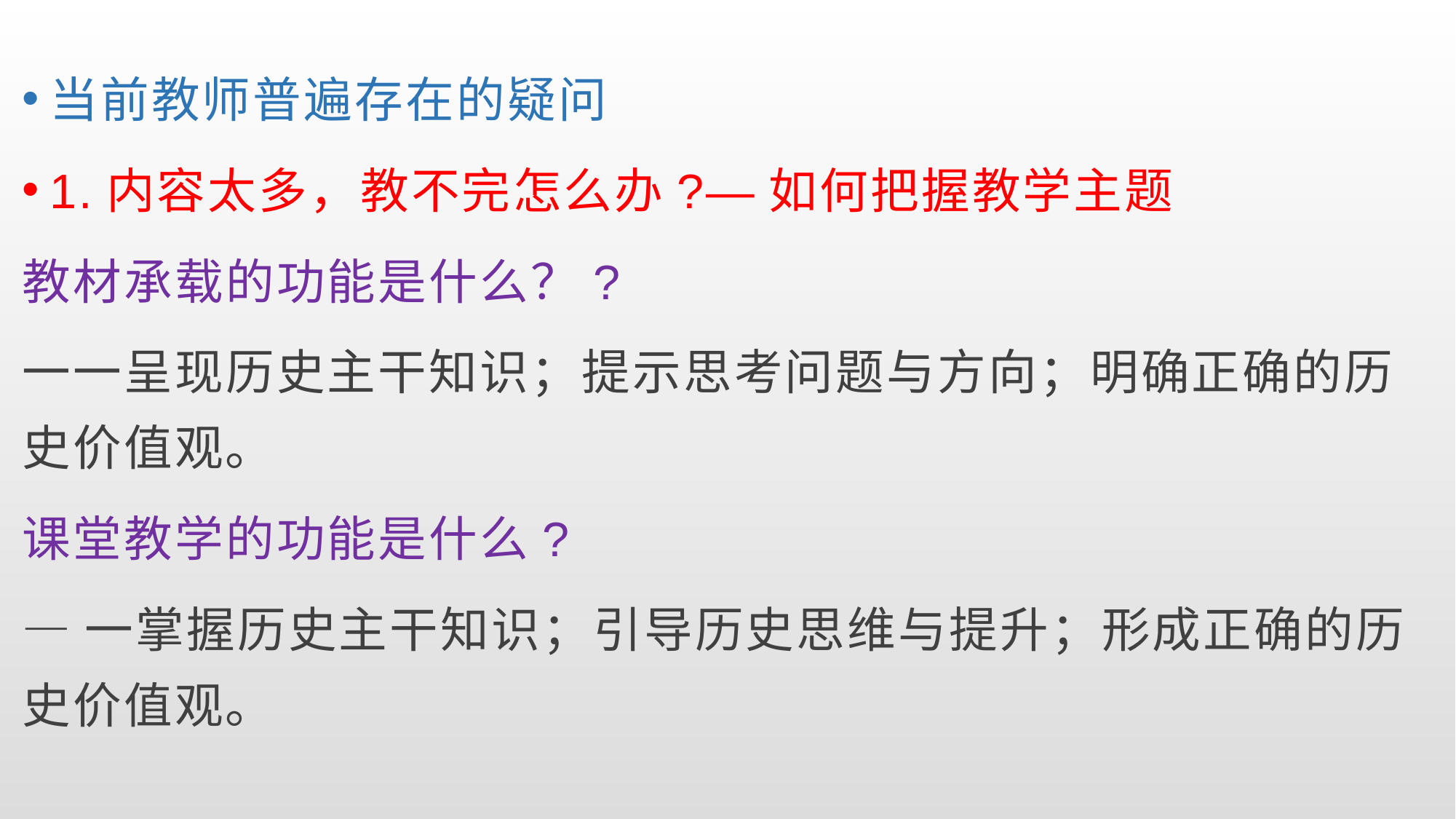

当前教师普遍存在的疑问
1.内容太多，教不完怎么办?—如何把握教学主题
教材承载的功能是什么？?
一一呈现历史主干知识；提示思考问题与方向；明确正确的历史价值观。
课堂教学的功能是什么?
—一掌握历史主干知识；引导历史思维与提升；形成正确的历史价值观。
#